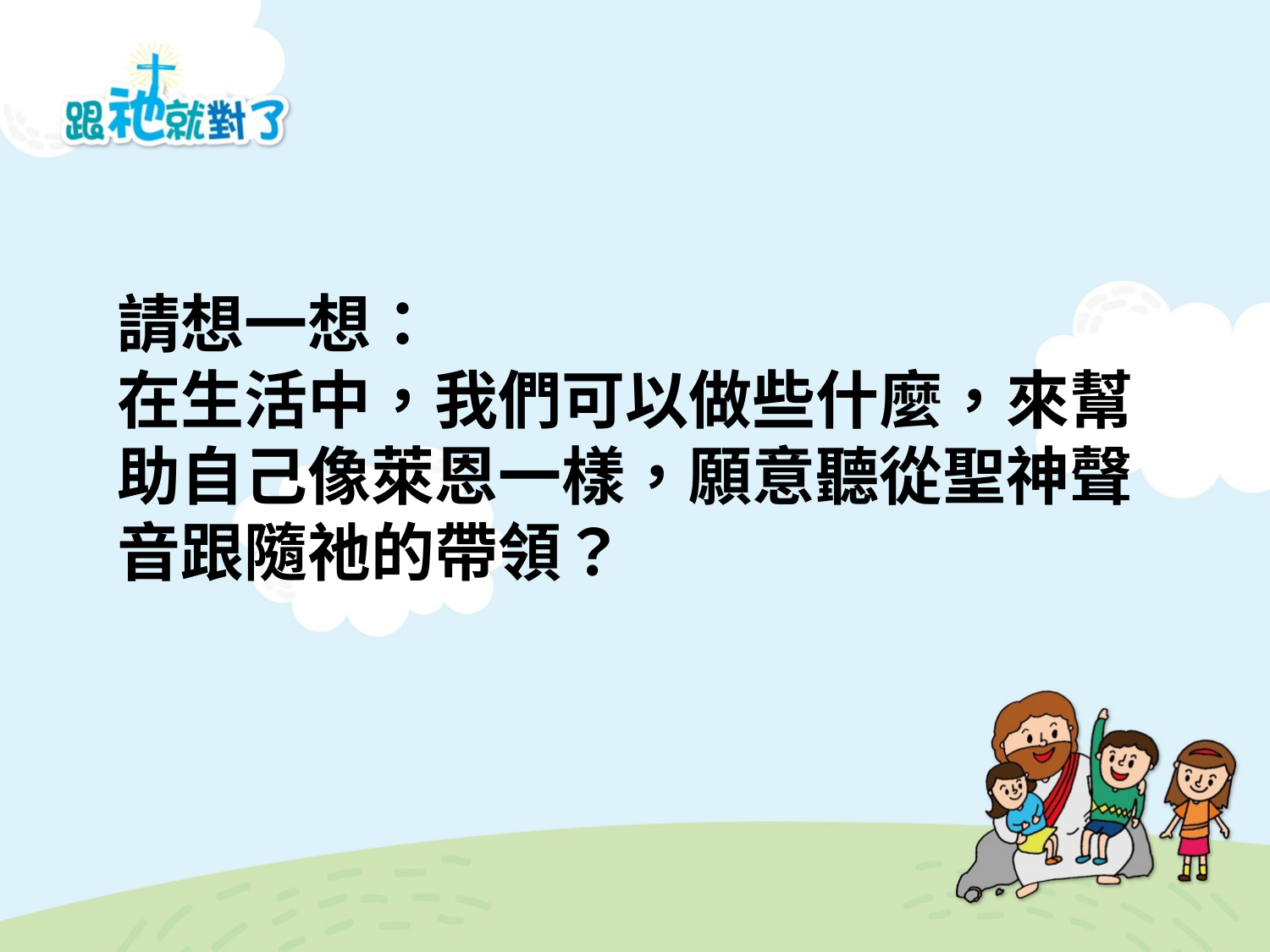

請想一想：
在生活中，我們可以做些什麼，來幫助自己像萊恩一樣，願意聽從聖神聲音跟隨祂的帶領？